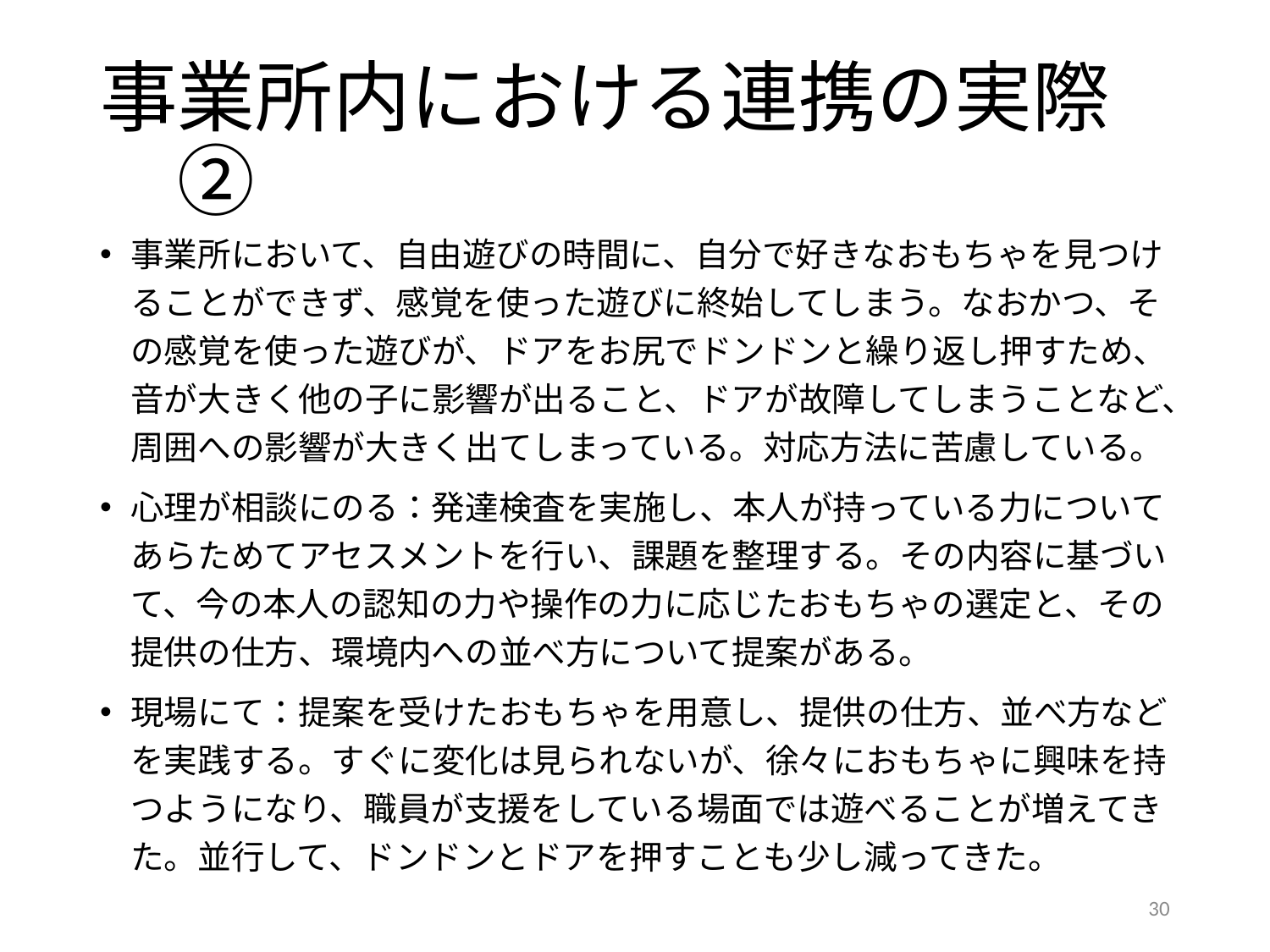

# 事業所内における連携の実際　②
事業所において、自由遊びの時間に、自分で好きなおもちゃを見つけることができず、感覚を使った遊びに終始してしまう。なおかつ、その感覚を使った遊びが、ドアをお尻でドンドンと繰り返し押すため、音が大きく他の子に影響が出ること、ドアが故障してしまうことなど、周囲への影響が大きく出てしまっている。対応方法に苦慮している。
心理が相談にのる：発達検査を実施し、本人が持っている力についてあらためてアセスメントを行い、課題を整理する。その内容に基づいて、今の本人の認知の力や操作の力に応じたおもちゃの選定と、その提供の仕方、環境内への並べ方について提案がある。
現場にて：提案を受けたおもちゃを用意し、提供の仕方、並べ方などを実践する。すぐに変化は見られないが、徐々におもちゃに興味を持つようになり、職員が支援をしている場面では遊べることが増えてきた。並行して、ドンドンとドアを押すことも少し減ってきた。
30